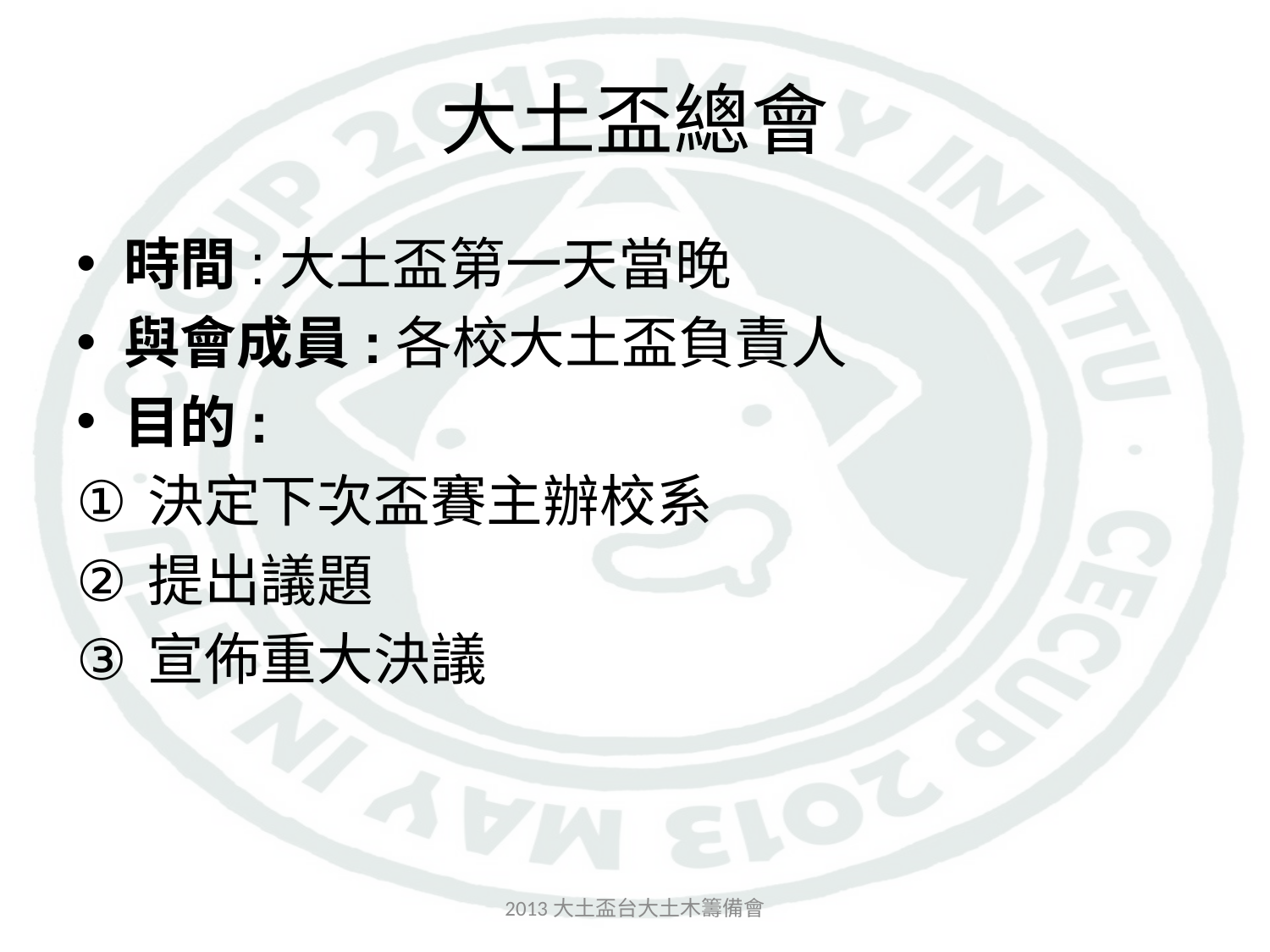

# 大土盃總會
時間:大土盃第一天當晚
與會成員:各校大土盃負責人
目的:
決定下次盃賽主辦校系
提出議題
宣佈重大決議

2013大土盃台大土木籌備會